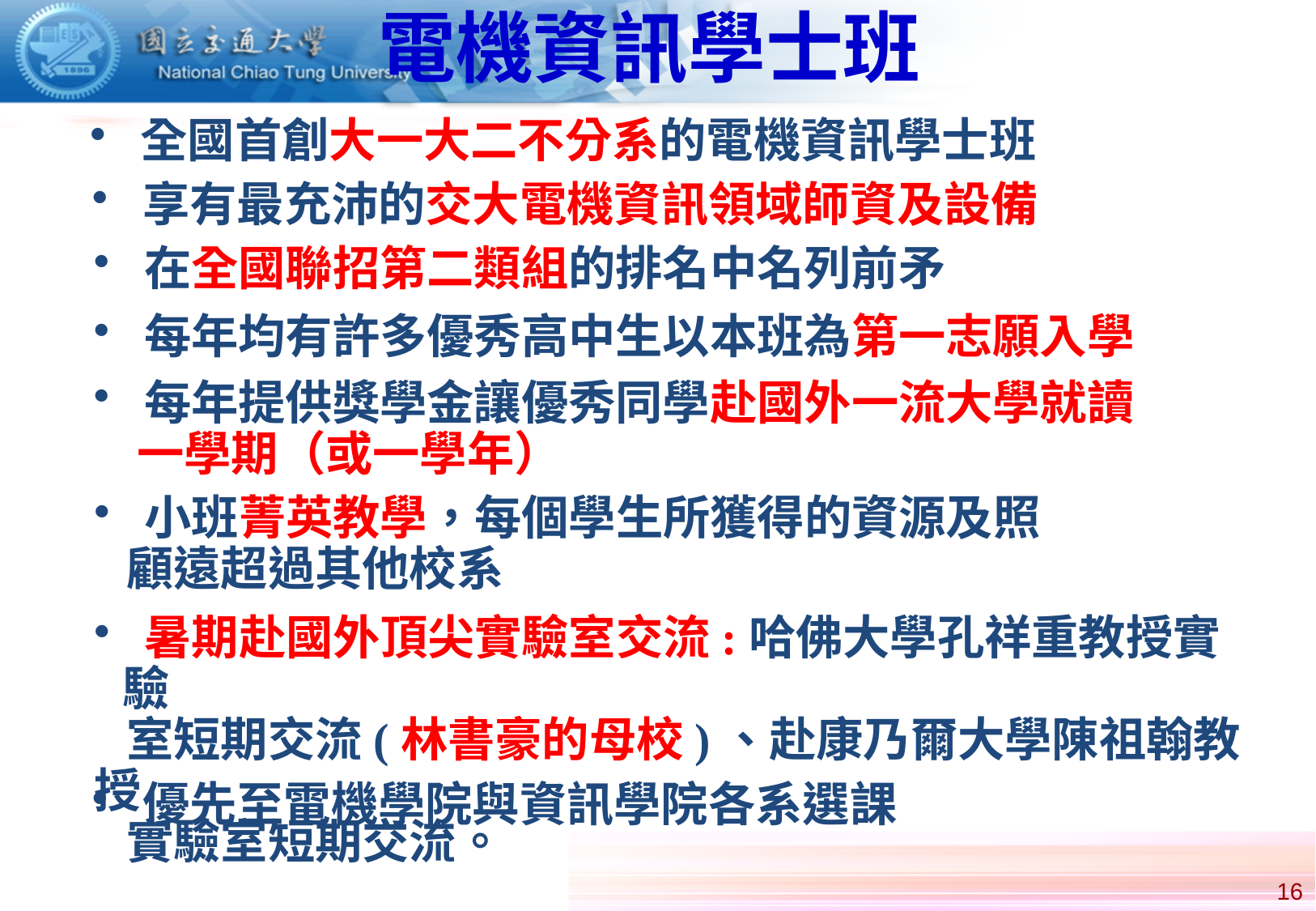

# 電機資訊學士班
 全國首創大一大二不分系的電機資訊學士班
 享有最充沛的交大電機資訊領域師資及設備
 在全國聯招第二類組的排名中名列前矛
 每年均有許多優秀高中生以本班為第一志願入學
 每年提供獎學金讓優秀同學赴國外一流大學就讀
   一學期（或一學年）
 小班菁英教學，每個學生所獲得的資源及照
  顧遠超過其他校系
 暑期赴國外頂尖實驗室交流:哈佛大學孔祥重教授實驗
  室短期交流(林書豪的母校)、赴康乃爾大學陳祖翰教授
  實驗室短期交流。
 優先至電機學院與資訊學院各系選課